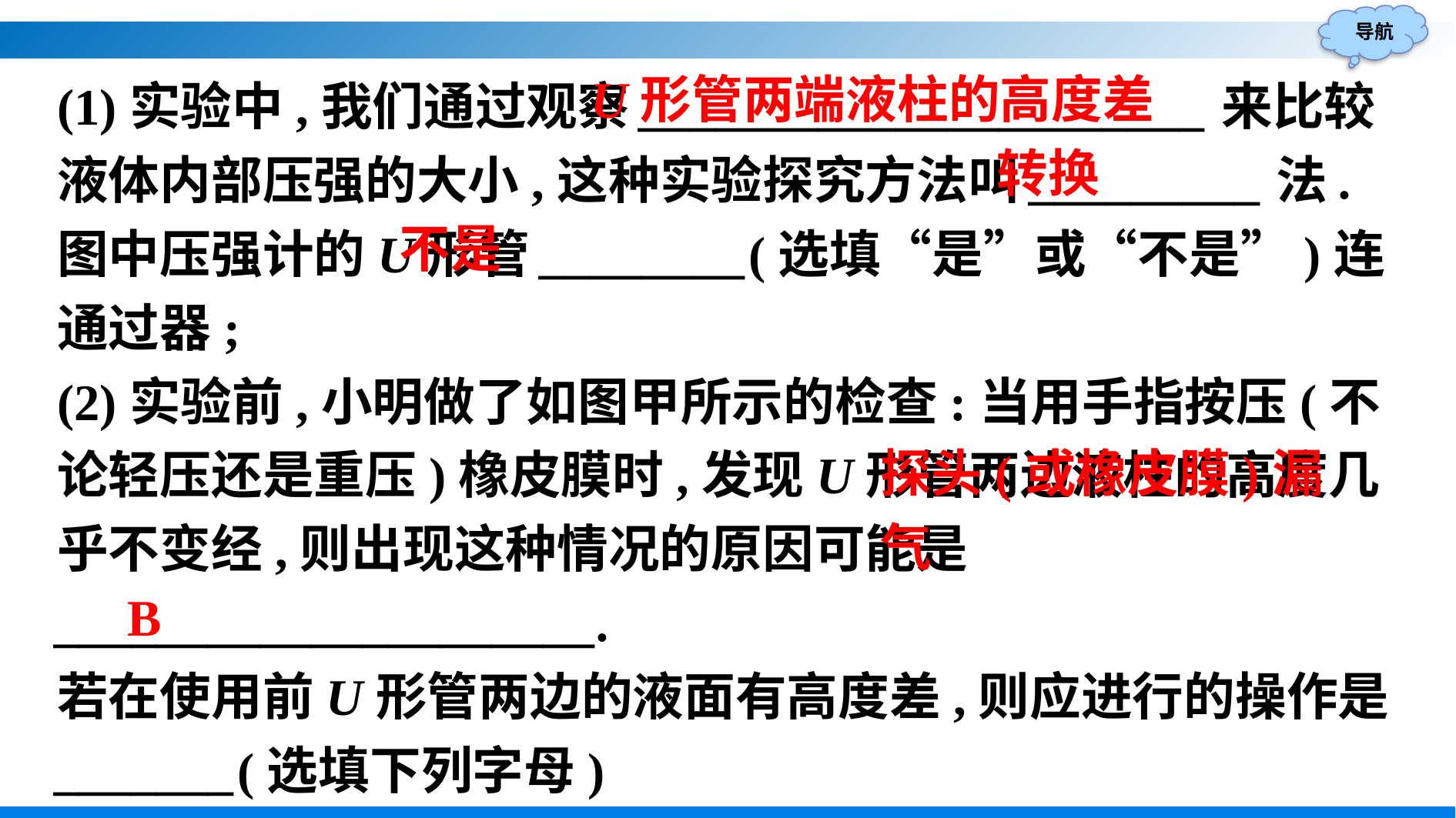

(1)实验中,我们通过观察______________________来比较液体内部压强的大小,这种实验探究方法叫_________法.图中压强计的U形管________(选填“是”或“不是”)连通过器;
(2)实验前,小明做了如图甲所示的检查:当用手指按压(不论轻压还是重压)橡皮膜时,发现U形管两边液柱的高度几乎不变经,则出现这种情况的原因可能是_____________________.
若在使用前U形管两边的液面有高度差,则应进行的操作是_______(选填下列字母)
 A.从U形管中倒出适量的水　　B.取下软管重新安装
C.向U形管中加入适量的水
U形管两端液柱的高度差
转换
不是
探头(或橡皮膜)漏气
B